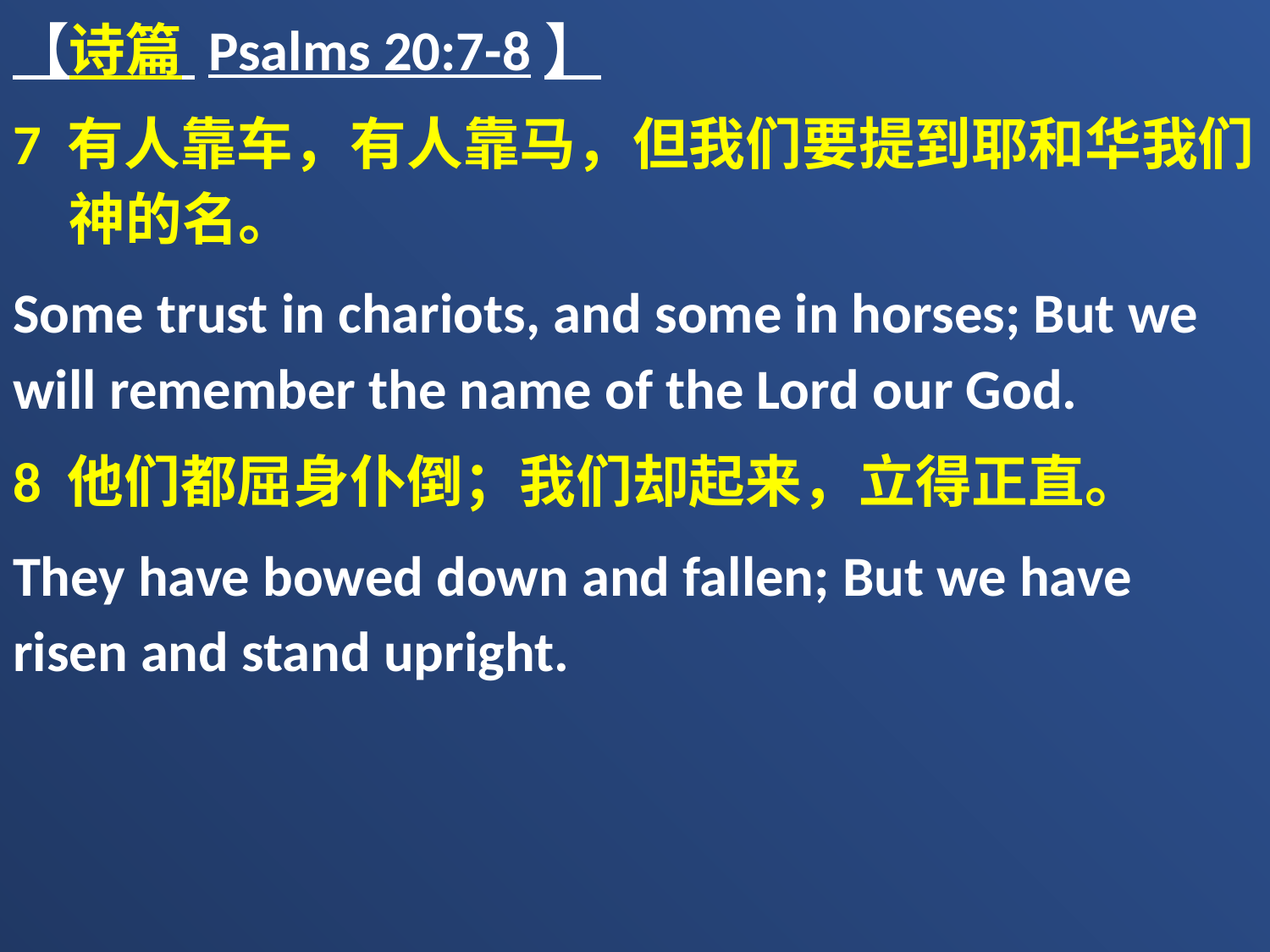

【诗篇 Psalms 20:7-8】
7 有人靠车，有人靠马，但我们要提到耶和华我们　神的名。
Some trust in chariots, and some in horses; But we will remember the name of the Lord our God.
8 他们都屈身仆倒；我们却起来，立得正直。
They have bowed down and fallen; But we have risen and stand upright.